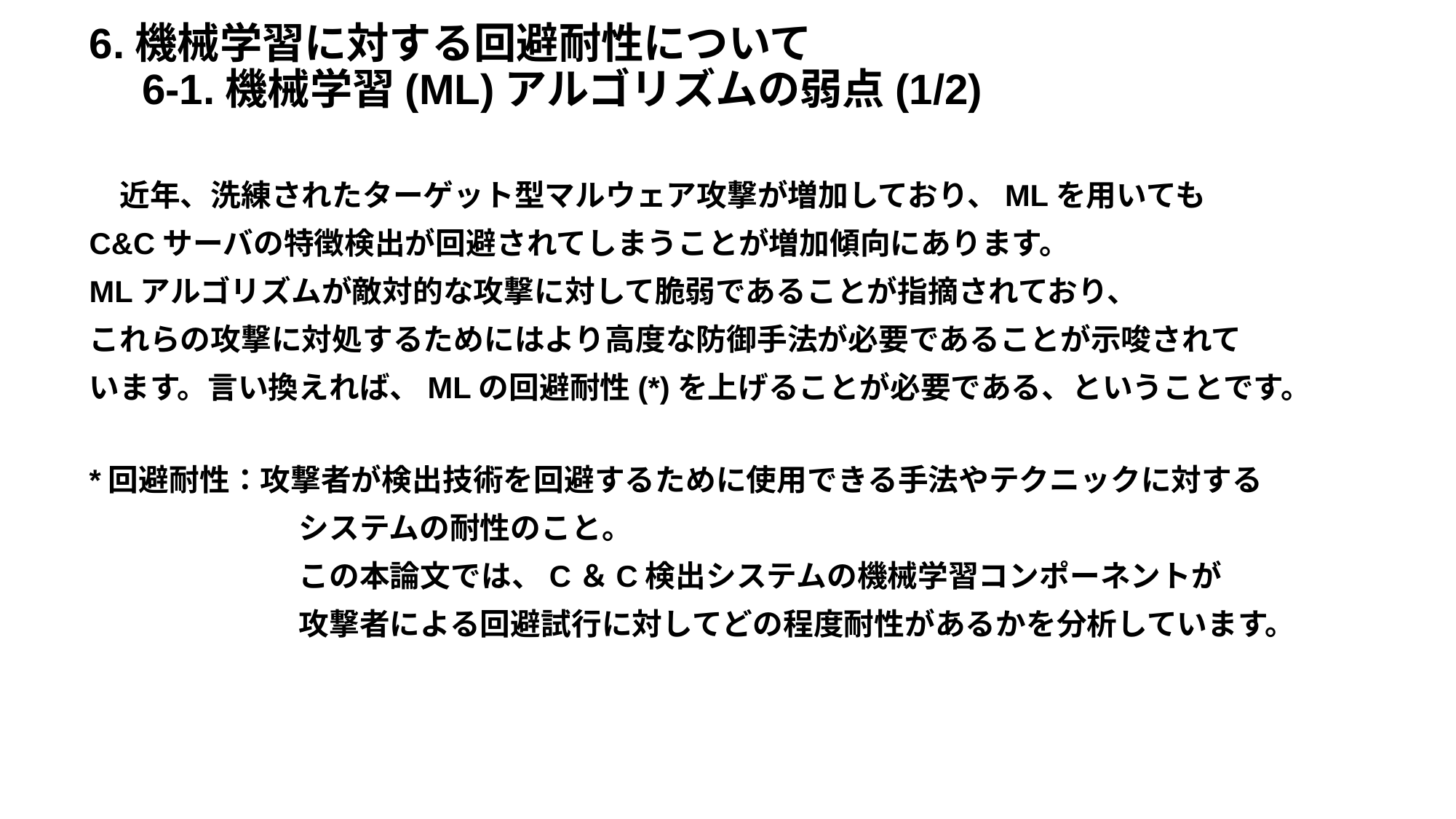

# 6.機械学習に対する回避耐性について 　6-1.機械学習(ML)アルゴリズムの弱点(1/2)

　近年、洗練されたターゲット型マルウェア攻撃が増加しており、MLを用いても
C&Cサーバの特徴検出が回避されてしまうことが増加傾向にあります。
MLアルゴリズムが敵対的な攻撃に対して脆弱であることが指摘されており、
これらの攻撃に対処するためにはより高度な防御手法が必要であることが示唆されて
います。言い換えれば、MLの回避耐性(*)を上げることが必要である、ということです。

*回避耐性：攻撃者が検出技術を回避するために使用できる手法やテクニックに対する
　　　　　　システムの耐性のこと。
　　　　　　この本論文では、C＆C検出システムの機械学習コンポーネントが
　　　　　　攻撃者による回避試行に対してどの程度耐性があるかを分析しています。